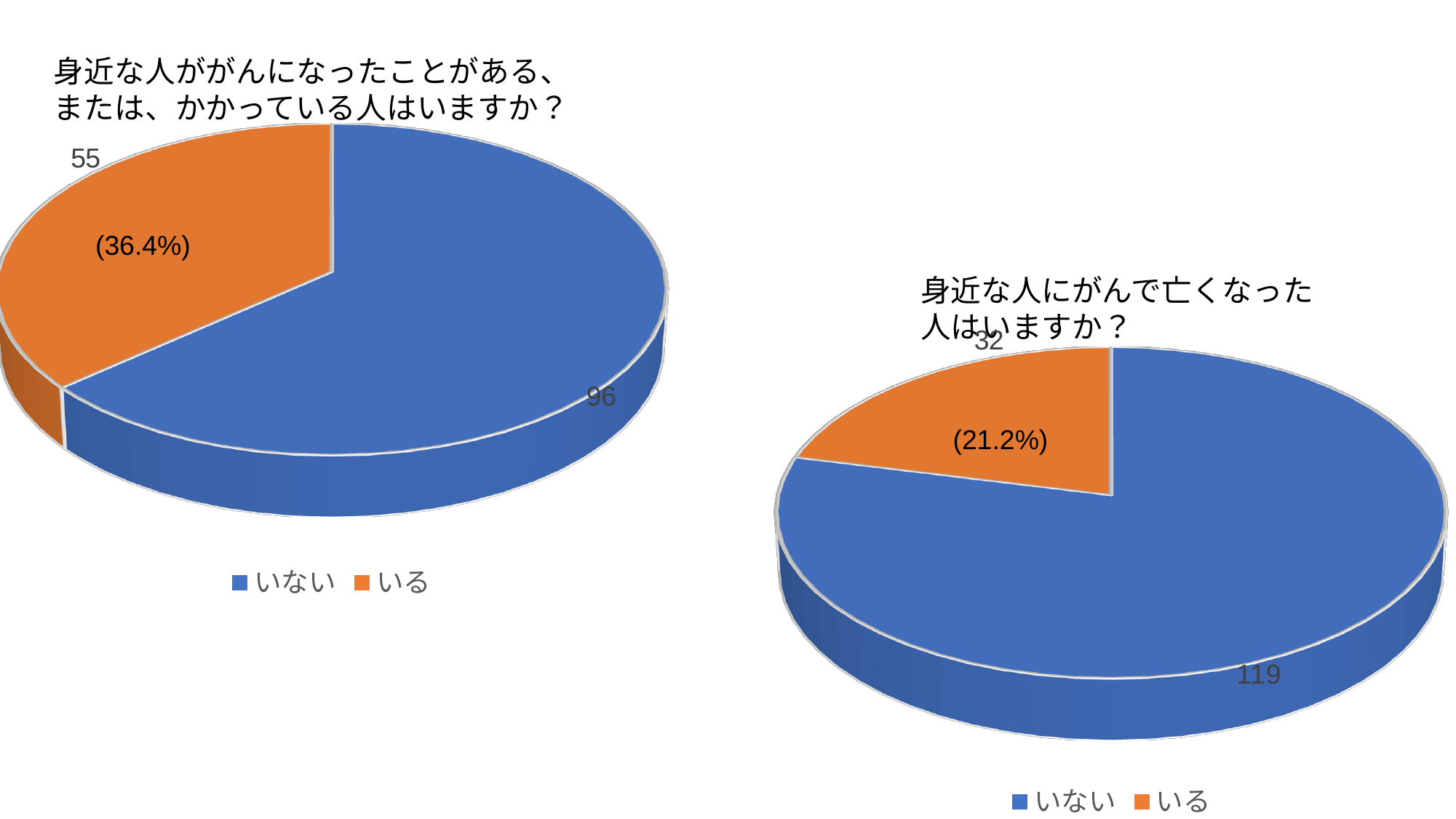

身近な人ががんになったことがある、または、かかっている人はいますか？

[unsupported chart]

(36.4%)
身近な人にがんで亡くなった人はいますか？

[unsupported chart]

(21.2%)